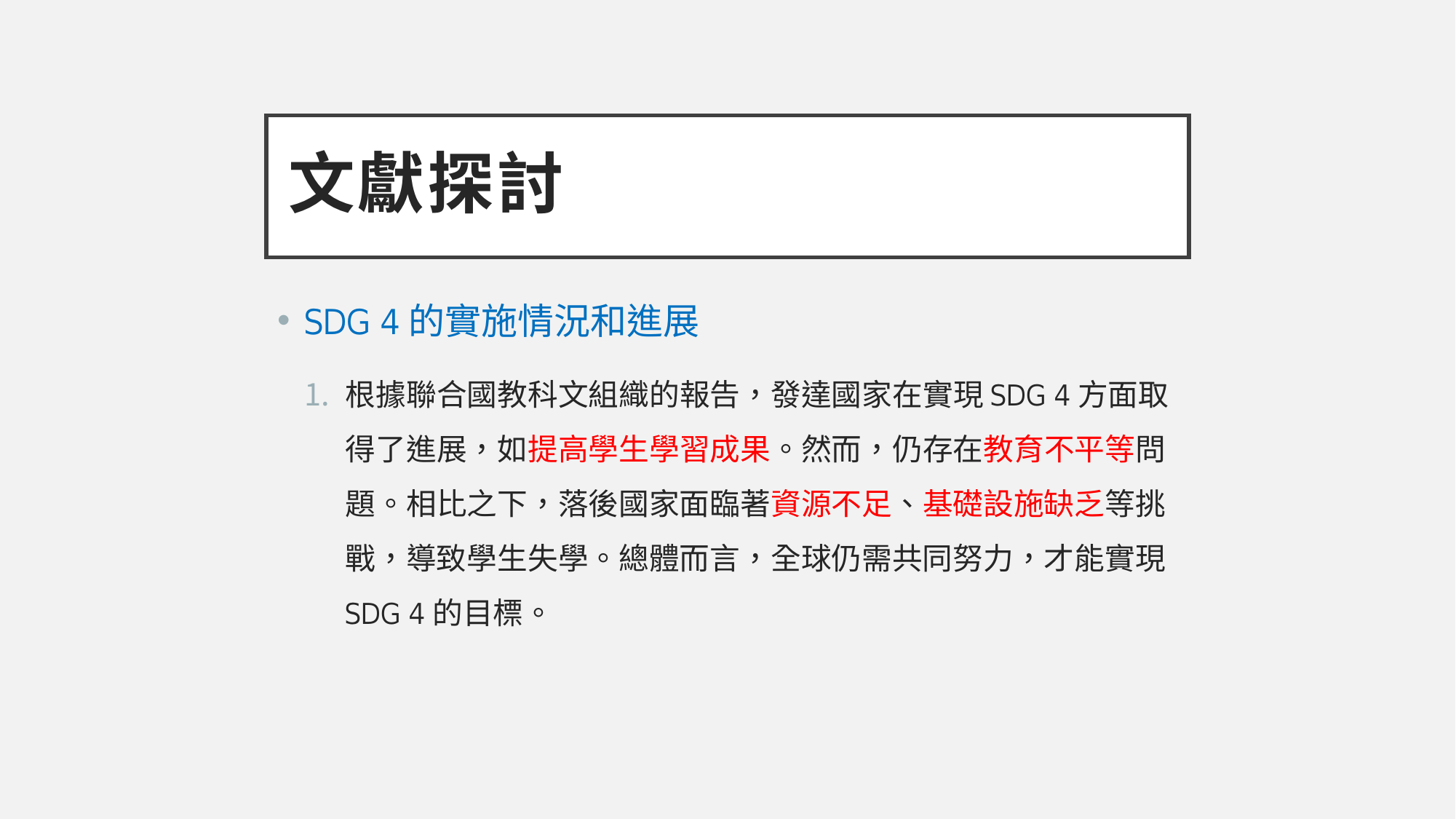

# 文獻探討
SDG 4的實施情況和進展
根據聯合國教科文組織的報告，發達國家在實現SDG 4方面取得了進展，如提高學生學習成果。然而，仍存在教育不平等問題。相比之下，落後國家面臨著資源不足、基礎設施缺乏等挑戰，導致學生失學。總體而言，全球仍需共同努力，才能實現SDG 4的目標。